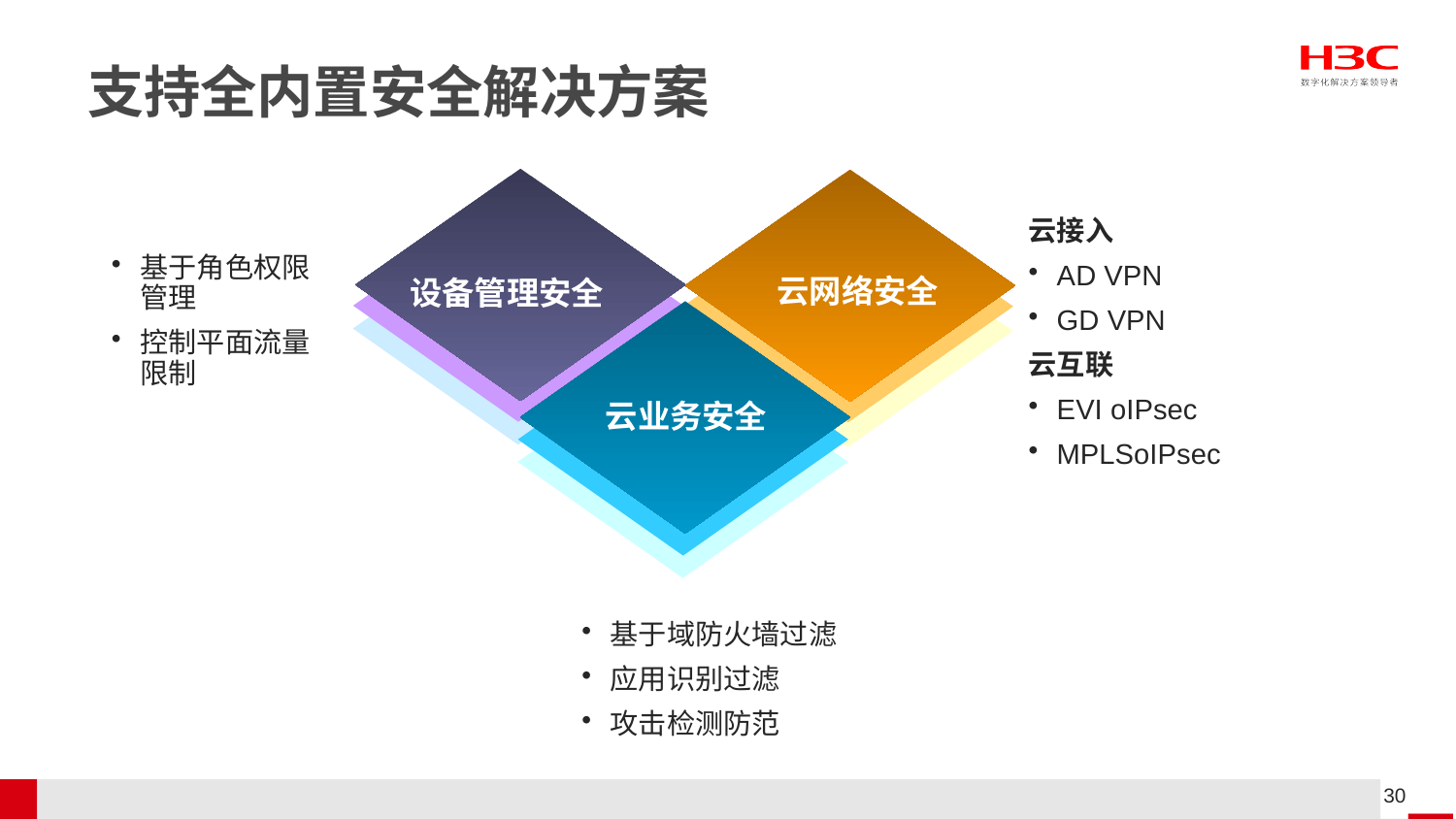

# 支持全内置安全解决方案

云接入
AD VPN
GD VPN
云互联
EVI oIPsec
MPLSoIPsec
基于角色权限管理
控制平面流量限制
云网络安全
设备管理安全

云业务安全
云安全
终端接入安全
基于域防火墙过滤
应用识别过滤
攻击检测防范